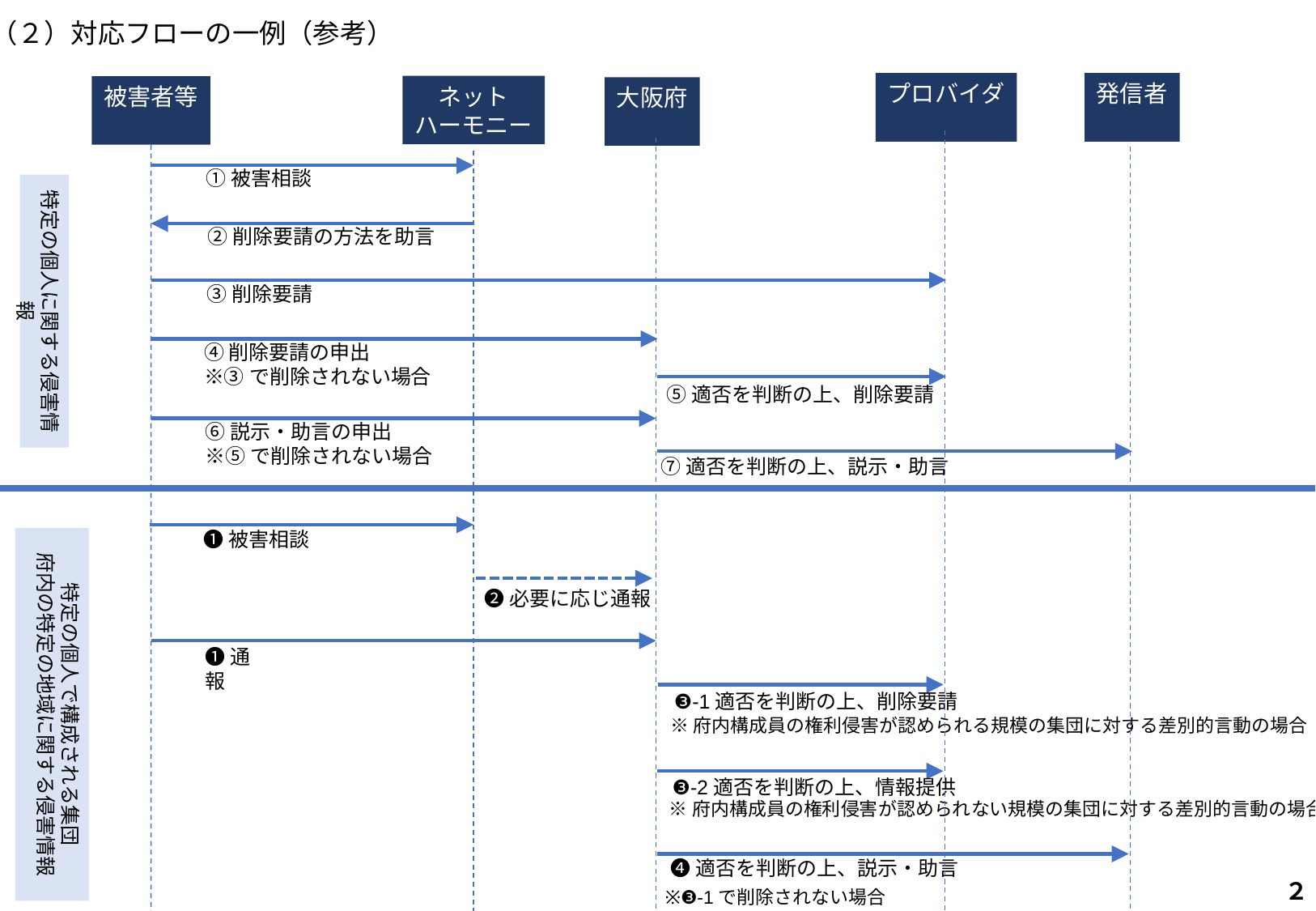

（２）対応フローの一例（参考）
プロバイダ

発信者

被害者等

ネット
ハーモニー
大阪府

①被害相談
特定の個人に関する侵害情報
②削除要請の方法を助言
③削除要請
④削除要請の申出
※③で削除されない場合
⑤適否を判断の上、削除要請
⑥説示・助言の申出
※⑤で削除されない場合
⑦適否を判断の上、説示・助言
❶被害相談
特定の個人で構成される集団
府内の特定の地域に関する侵害情報
❷必要に応じ通報
❶通報
❸-1適否を判断の上、削除要請
※府内構成員の権利侵害が認められる規模の集団に対する差別的言動の場合
❸-2適否を判断の上、情報提供
※府内構成員の権利侵害が認められない規模の集団に対する差別的言動の場合
❹適否を判断の上、説示・助言
※❸-1で削除されない場合
２